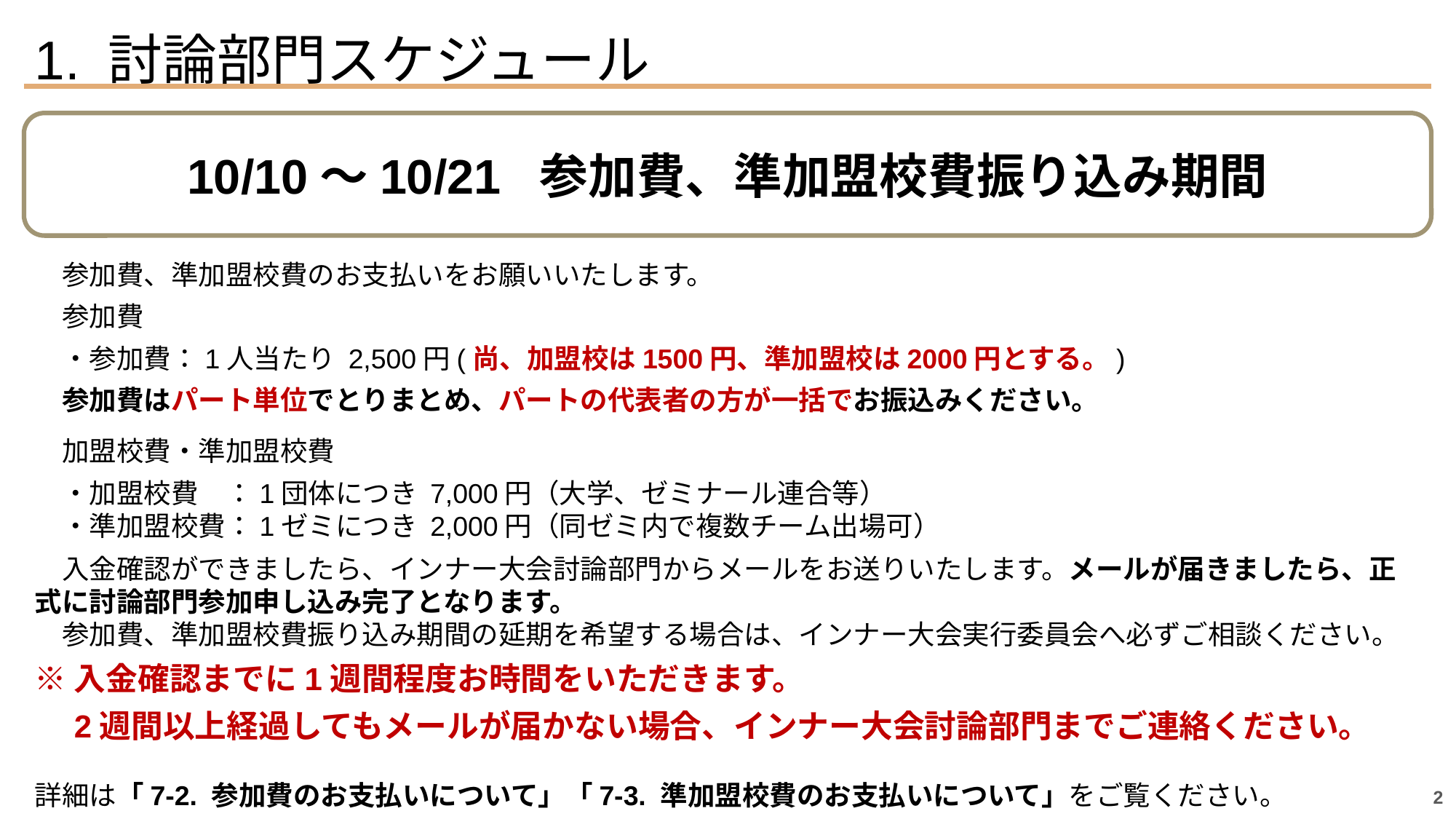

1. 討論部門スケジュール
10/10～10/21  参加費、準加盟校費振り込み期間
　参加費、準加盟校費のお支払いをお願いいたします。
　参加費
　・参加費：1人当たり 2,500円(尚、加盟校は1500円、準加盟校は2000円とする。)
　参加費はパート単位でとりまとめ、パートの代表者の方が一括でお振込みください。
　加盟校費・準加盟校費
　・加盟校費　：1団体につき 7,000円（大学、ゼミナール連合等）
　・準加盟校費：1ゼミにつき 2,000円（同ゼミ内で複数チーム出場可）
　入金確認ができましたら、インナー大会討論部門からメールをお送りいたします。メールが届きましたら、正式に討論部門参加申し込み完了となります。
　参加費、準加盟校費振り込み期間の延期を希望する場合は、インナー大会実行委員会へ必ずご相談ください。
※入金確認までに1週間程度お時間をいただきます。
　2週間以上経過してもメールが届かない場合、インナー大会討論部門までご連絡ください。
詳細は「7-2. 参加費のお支払いについて」「7-3. 準加盟校費のお支払いについて」をご覧ください。
2